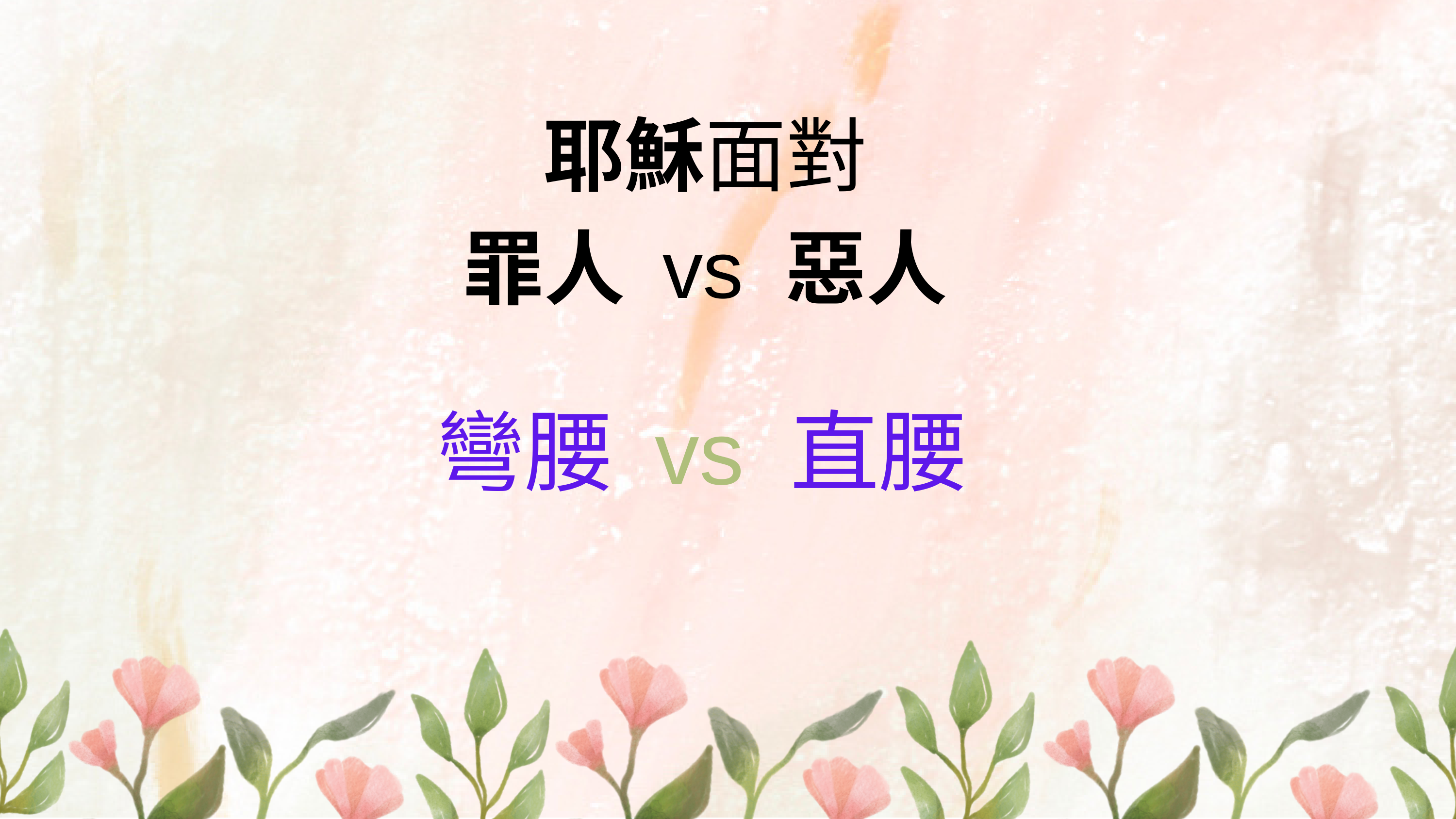

耶穌面對
罪人 vs 惡人
彎腰 vs 直腰